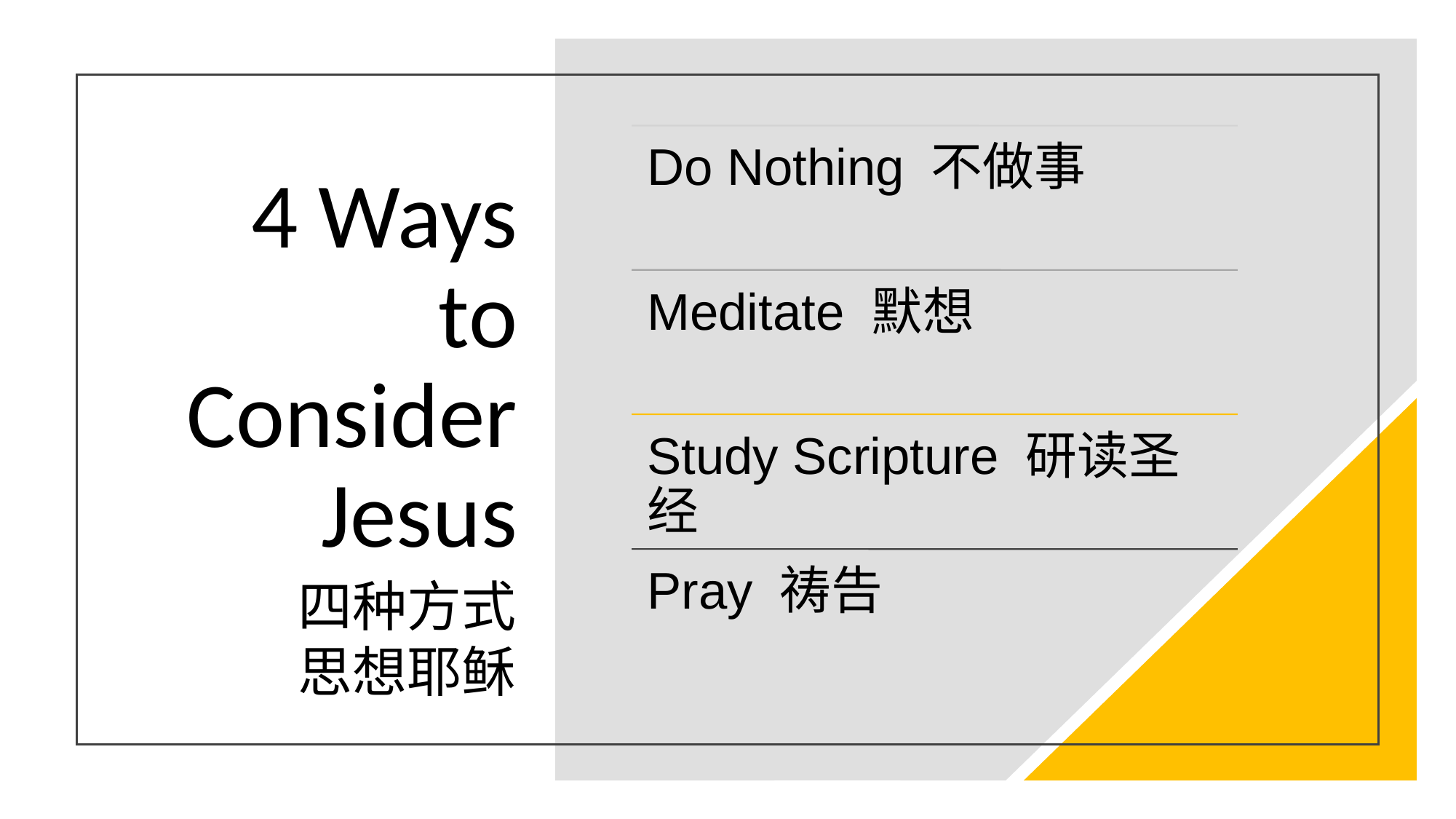

Do Nothing 不做事
Meditate 默想
Study Scripture 研读圣经
Pray 祷告
# 4 Ways to Consider Jesus

四种方式
思想耶稣